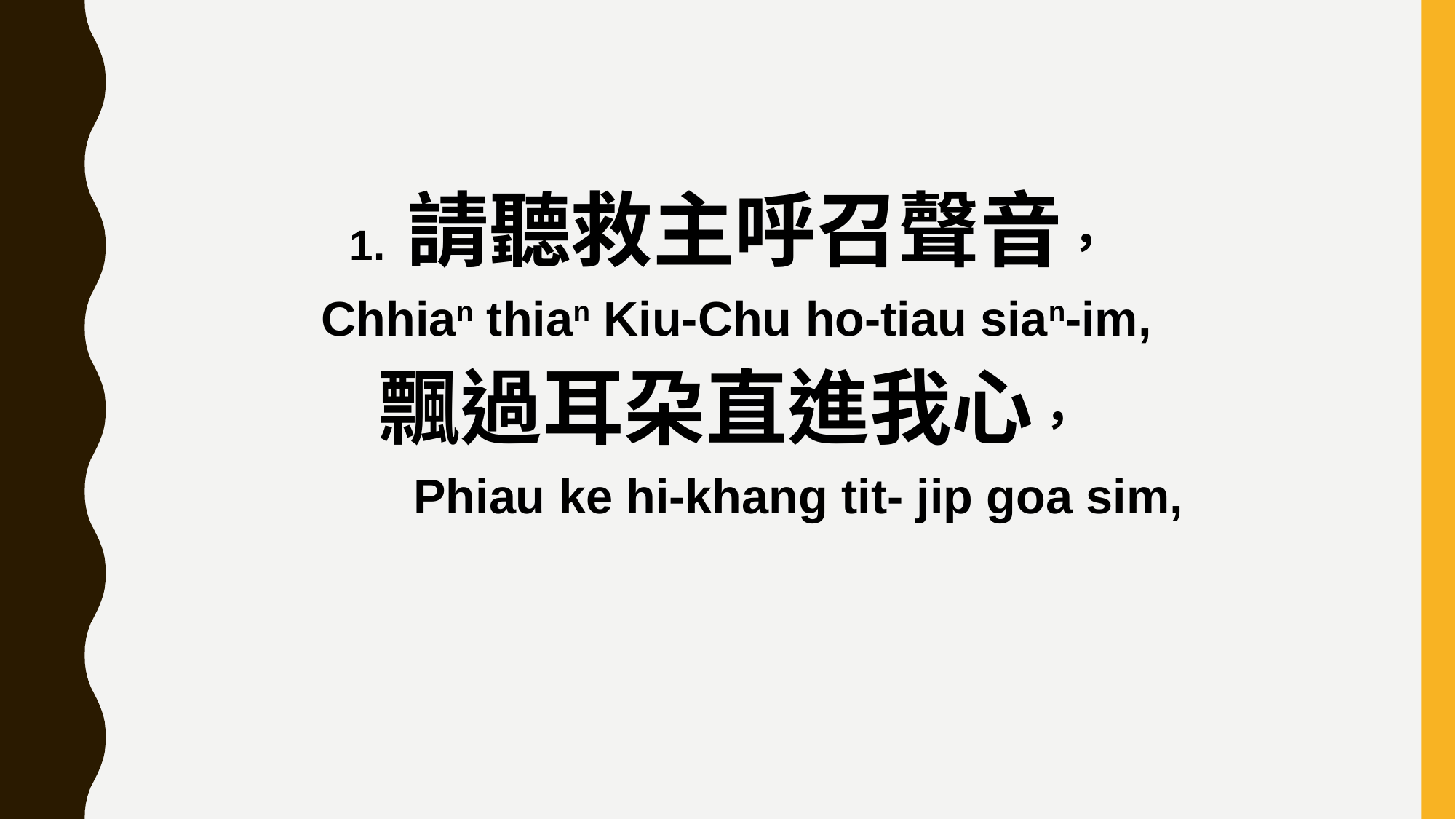

1. 請聽救主呼召聲音，
 Chhian thian Kiu-Chu ho-tiau sian-im,
飄過耳朶直進我心，
                 Phiau ke hi-khang tit- jip goa sim,